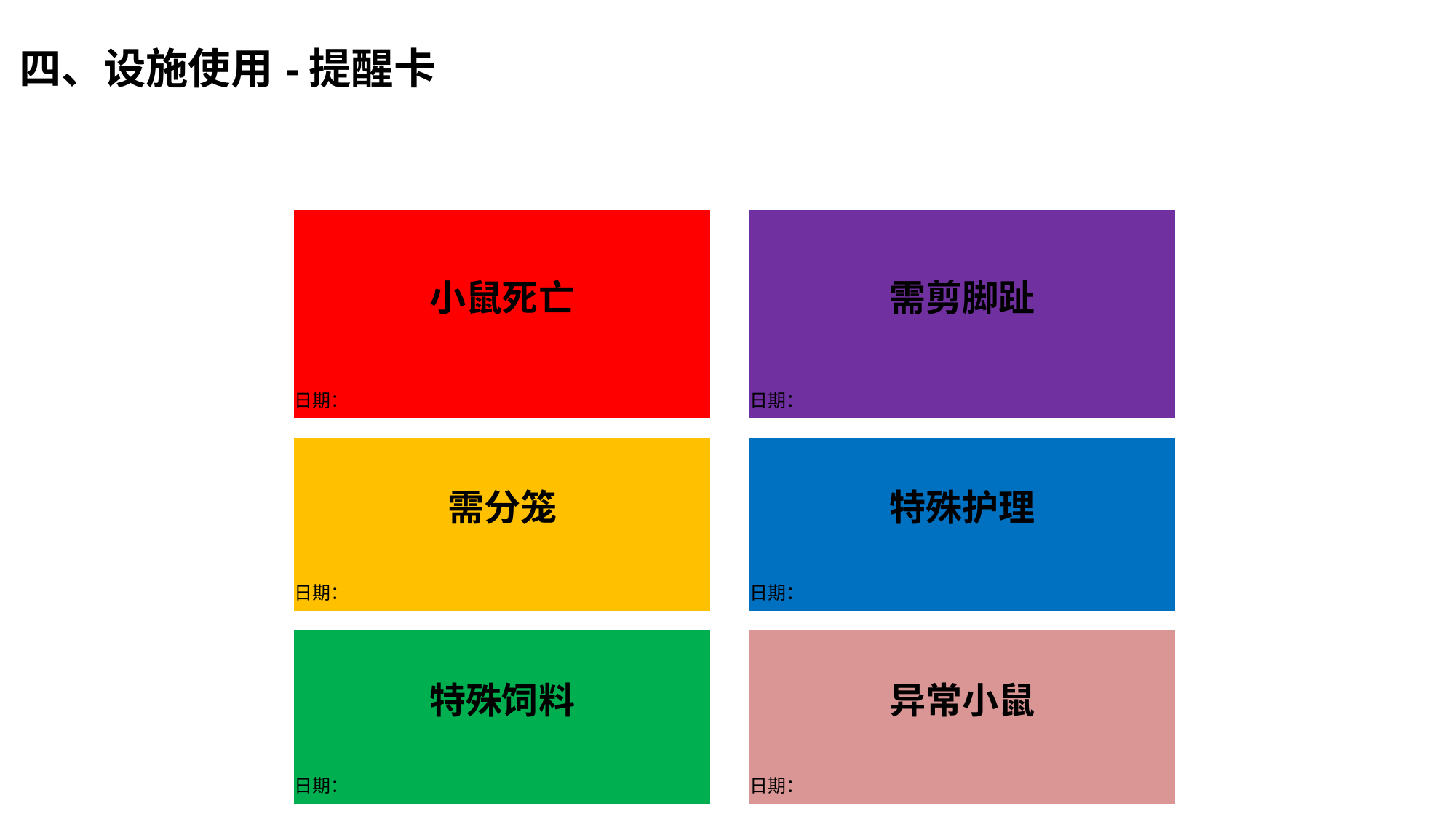

四、设施使用-提醒卡

| 小鼠死亡 |  | 需剪脚趾 |
| --- | --- | --- |
|  |  |  |
|  |  |  |
|  |  |  |
|  |  |  |
|  |  |  |
|  |  |  |
| 日期： |  | 日期： |
|  |  |  |
|  |  |  |
| 需分笼 |  | 特殊护理 |
|  |  |  |
|  |  |  |
|  |  |  |
|  |  |  |
|  |  |  |
|  |  |  |
| 日期： |  | 日期： |
|  |  |  |
|  |  |  |
| 特殊饲料 |  | 异常小鼠 |
|  |  |  |
|  |  |  |
|  |  |  |
|  |  |  |
|  |  |  |
|  |  |  |
| 日期： |  | 日期： |
|  |  |  |
27